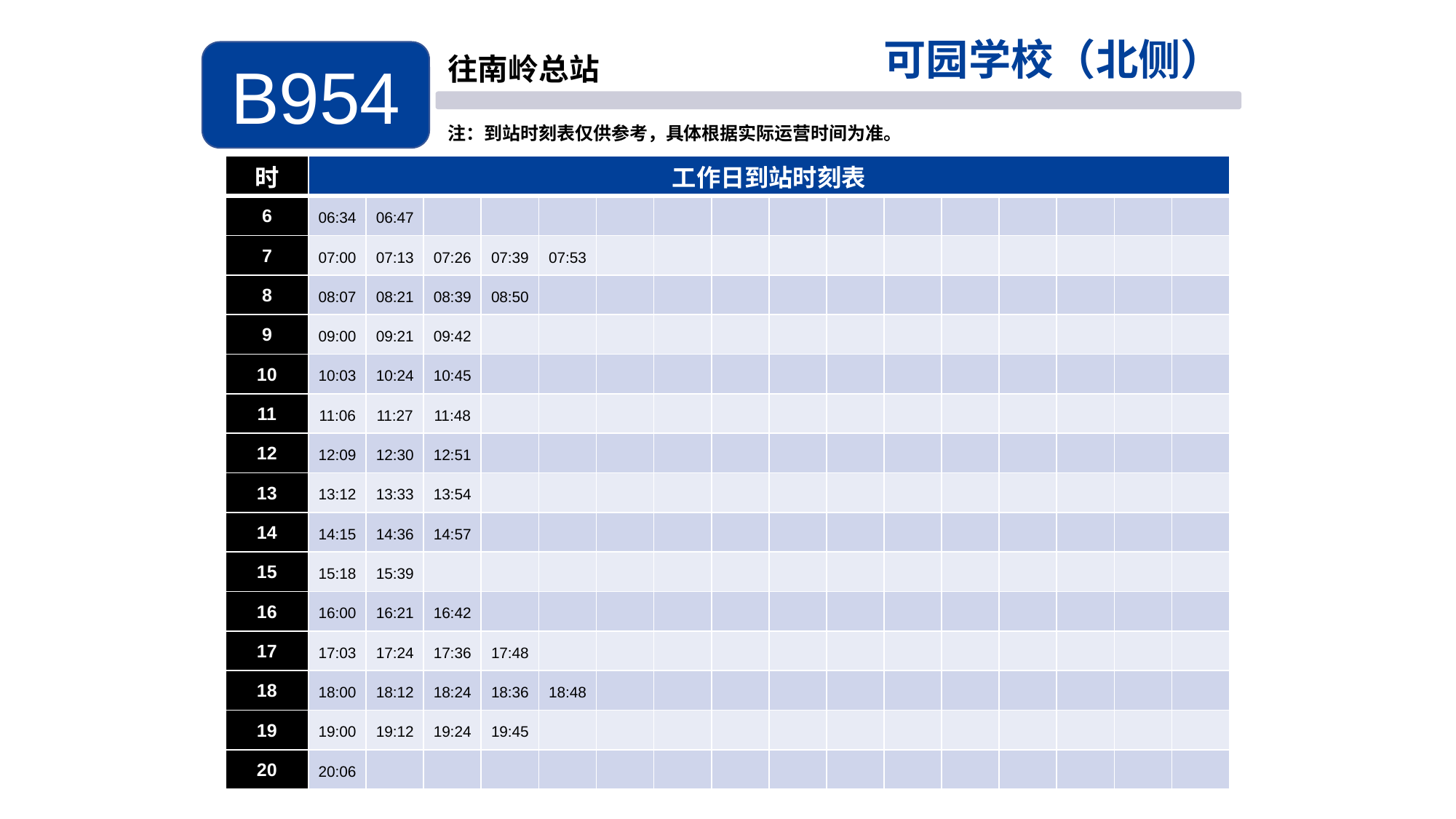

可园学校（北侧）
B954
往南岭总站

注：到站时刻表仅供参考，具体根据实际运营时间为准。
| 时 | 工作日到站时刻表 |  |  |  |  |  |  |  |  |  |  |  |  |  |  |  |
| --- | --- | --- | --- | --- | --- | --- | --- | --- | --- | --- | --- | --- | --- | --- | --- | --- |
| 6 | 06:34 | 06:47 |  |  |  |  |  |  |  |  |  |  |  |  |  |  |
| 7 | 07:00 | 07:13 | 07:26 | 07:39 | 07:53 |  |  |  |  |  |  |  |  |  |  |  |
| 8 | 08:07 | 08:21 | 08:39 | 08:50 |  |  |  |  |  |  |  |  |  |  |  |  |
| 9 | 09:00 | 09:21 | 09:42 |  |  |  |  |  |  |  |  |  |  |  |  |  |
| 10 | 10:03 | 10:24 | 10:45 |  |  |  |  |  |  |  |  |  |  |  |  |  |
| 11 | 11:06 | 11:27 | 11:48 |  |  |  |  |  |  |  |  |  |  |  |  |  |
| 12 | 12:09 | 12:30 | 12:51 |  |  |  |  |  |  |  |  |  |  |  |  |  |
| 13 | 13:12 | 13:33 | 13:54 |  |  |  |  |  |  |  |  |  |  |  |  |  |
| 14 | 14:15 | 14:36 | 14:57 |  |  |  |  |  |  |  |  |  |  |  |  |  |
| 15 | 15:18 | 15:39 |  |  |  |  |  |  |  |  |  |  |  |  |  |  |
| 16 | 16:00 | 16:21 | 16:42 |  |  |  |  |  |  |  |  |  |  |  |  |  |
| 17 | 17:03 | 17:24 | 17:36 | 17:48 |  |  |  |  |  |  |  |  |  |  |  |  |
| 18 | 18:00 | 18:12 | 18:24 | 18:36 | 18:48 |  |  |  |  |  |  |  |  |  |  |  |
| 19 | 19:00 | 19:12 | 19:24 | 19:45 |  |  |  |  |  |  |  |  |  |  |  |  |
| 20 | 20:06 |  |  |  |  |  |  |  |  |  |  |  |  |  |  |  |